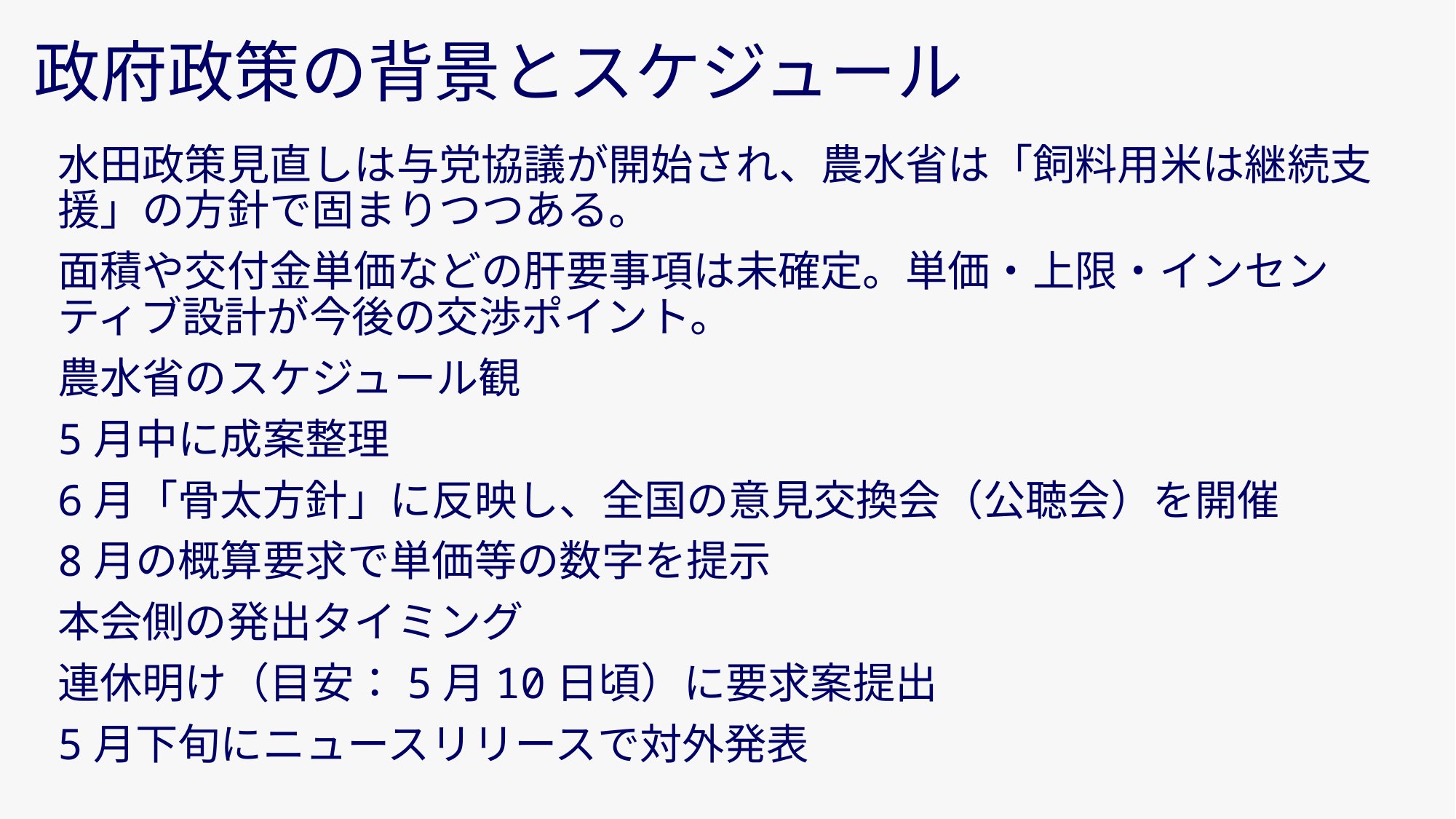

# 政府政策の背景とスケジュール
水田政策見直しは与党協議が開始され、農水省は「飼料用米は継続支援」の方針で固まりつつある。
面積や交付金単価などの肝要事項は未確定。単価・上限・インセンティブ設計が今後の交渉ポイント。
農水省のスケジュール観
5月中に成案整理
6月「骨太方針」に反映し、全国の意見交換会（公聴会）を開催
8月の概算要求で単価等の数字を提示
本会側の発出タイミング
連休明け（目安：5月10日頃）に要求案提出
5月下旬にニュースリリースで対外発表